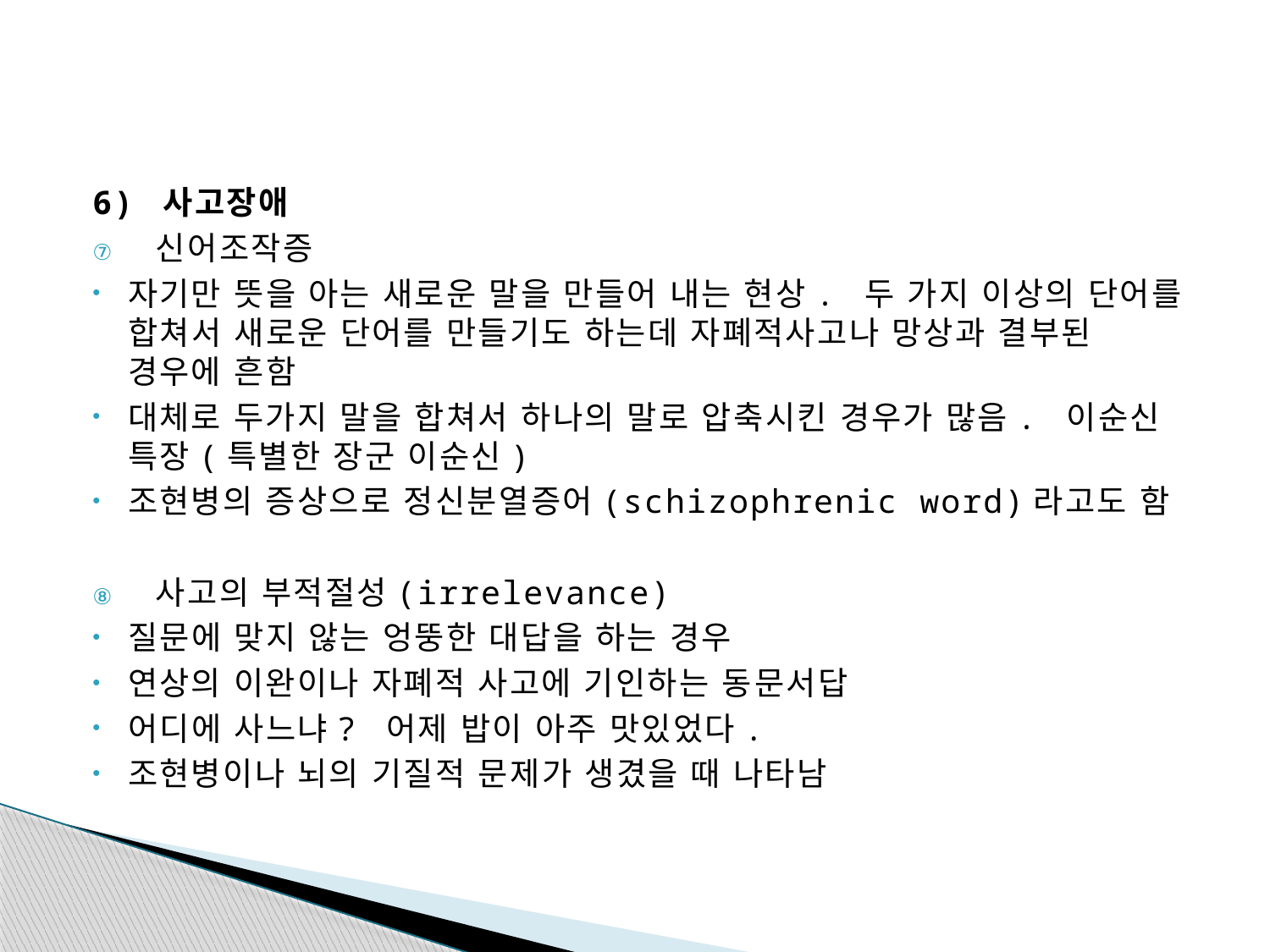

#
6) 사고장애
신어조작증
자기만 뜻을 아는 새로운 말을 만들어 내는 현상. 두 가지 이상의 단어를 합쳐서 새로운 단어를 만들기도 하는데 자폐적사고나 망상과 결부된 경우에 흔함
대체로 두가지 말을 합쳐서 하나의 말로 압축시킨 경우가 많음. 이순신 특장(특별한 장군 이순신)
조현병의 증상으로 정신분열증어(schizophrenic word)라고도 함

사고의 부적절성(irrelevance)
질문에 맞지 않는 엉뚱한 대답을 하는 경우
연상의 이완이나 자폐적 사고에 기인하는 동문서답
어디에 사느냐? 어제 밥이 아주 맛있었다.
조현병이나 뇌의 기질적 문제가 생겼을 때 나타남